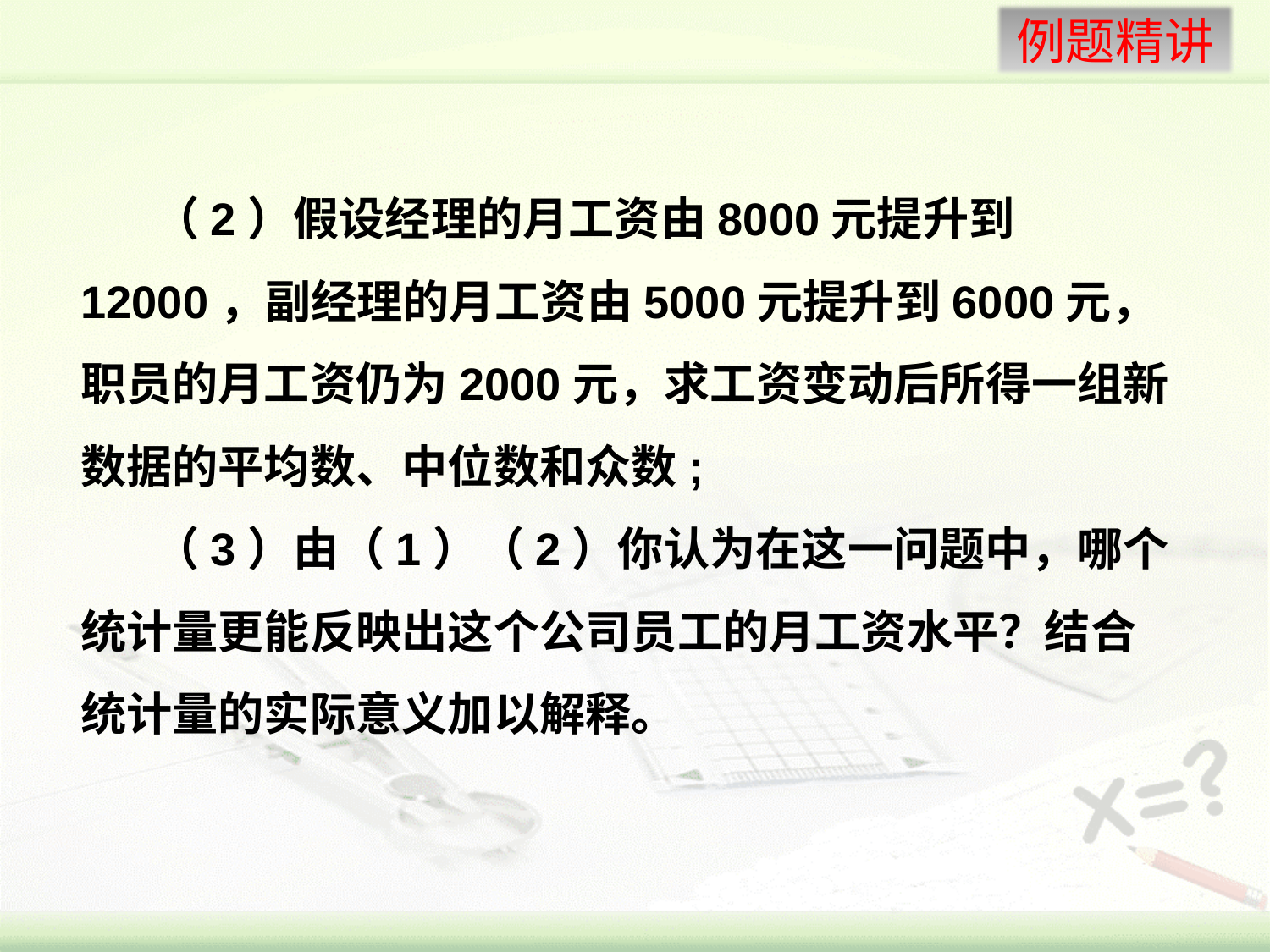

（2）假设经理的月工资由8000元提升到12000，副经理的月工资由5000元提升到6000元，职员的月工资仍为2000元，求工资变动后所得一组新数据的平均数、中位数和众数;
      （3）由（1）（2）你认为在这一问题中，哪个统计量更能反映出这个公司员工的月工资水平？结合统计量的实际意义加以解释。